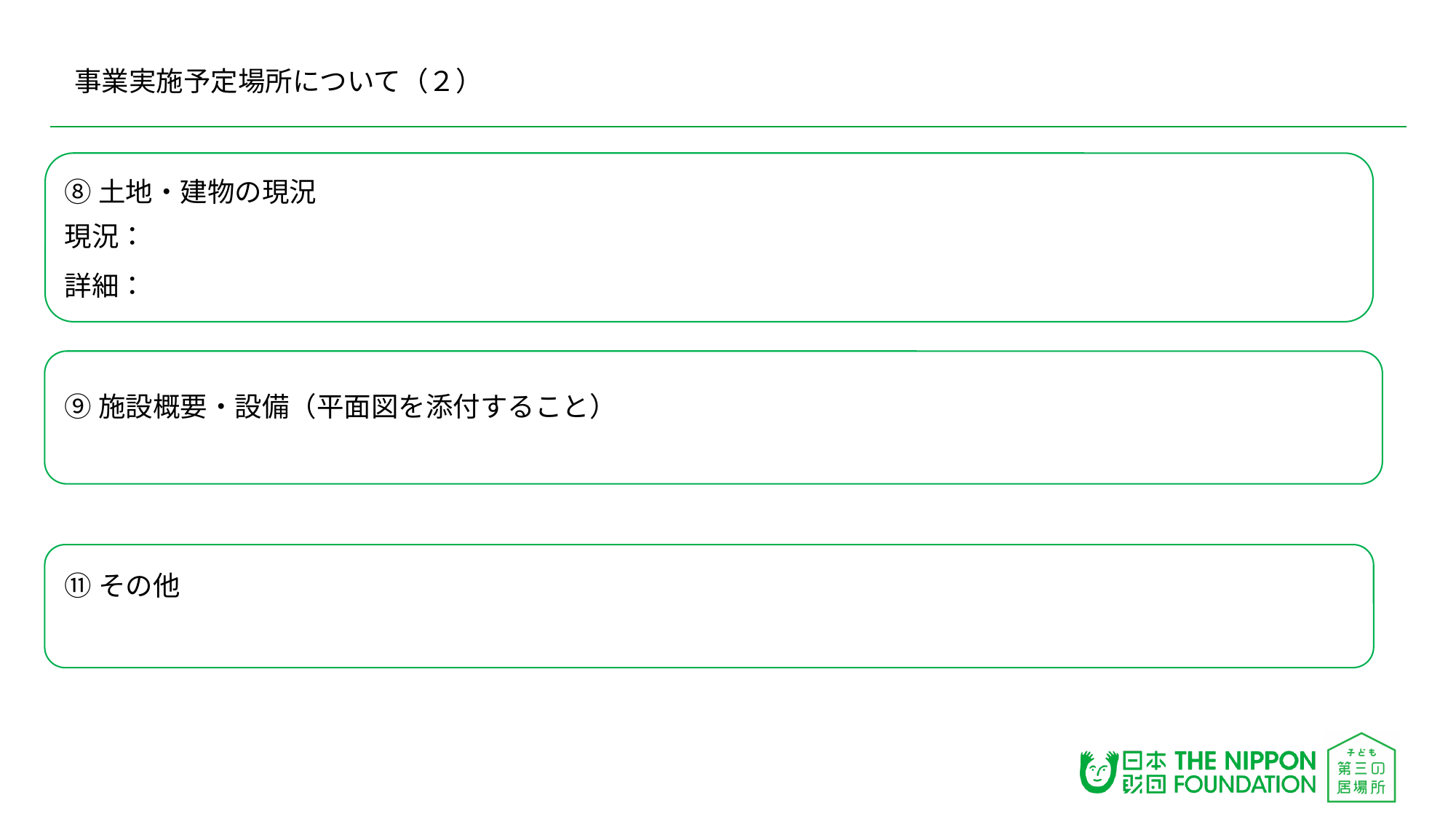

事業実施予定場所について（２）

⑧土地・建物の現況

現況：
詳細：
⑨施設概要・設備（平面図を添付すること）

⑪その他